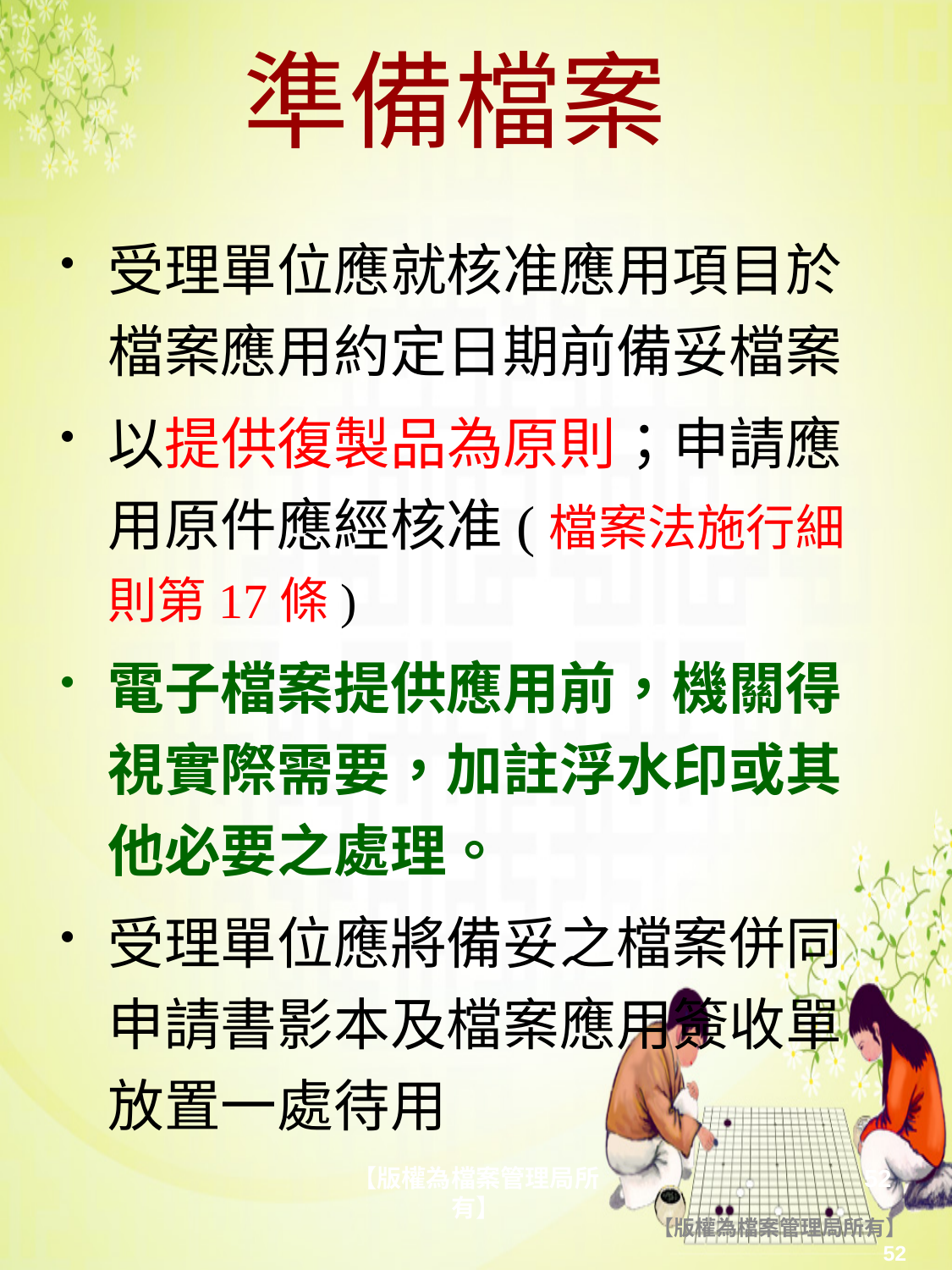

準備檔案
受理單位應就核准應用項目於檔案應用約定日期前備妥檔案
以提供復製品為原則；申請應用原件應經核准(檔案法施行細則第17條)
電子檔案提供應用前，機關得視實際需要，加註浮水印或其他必要之處理。
受理單位應將備妥之檔案併同申請書影本及檔案應用簽收單放置一處待用
【版權為檔案管理局所有】
52
【版權為檔案管理局所有】
52